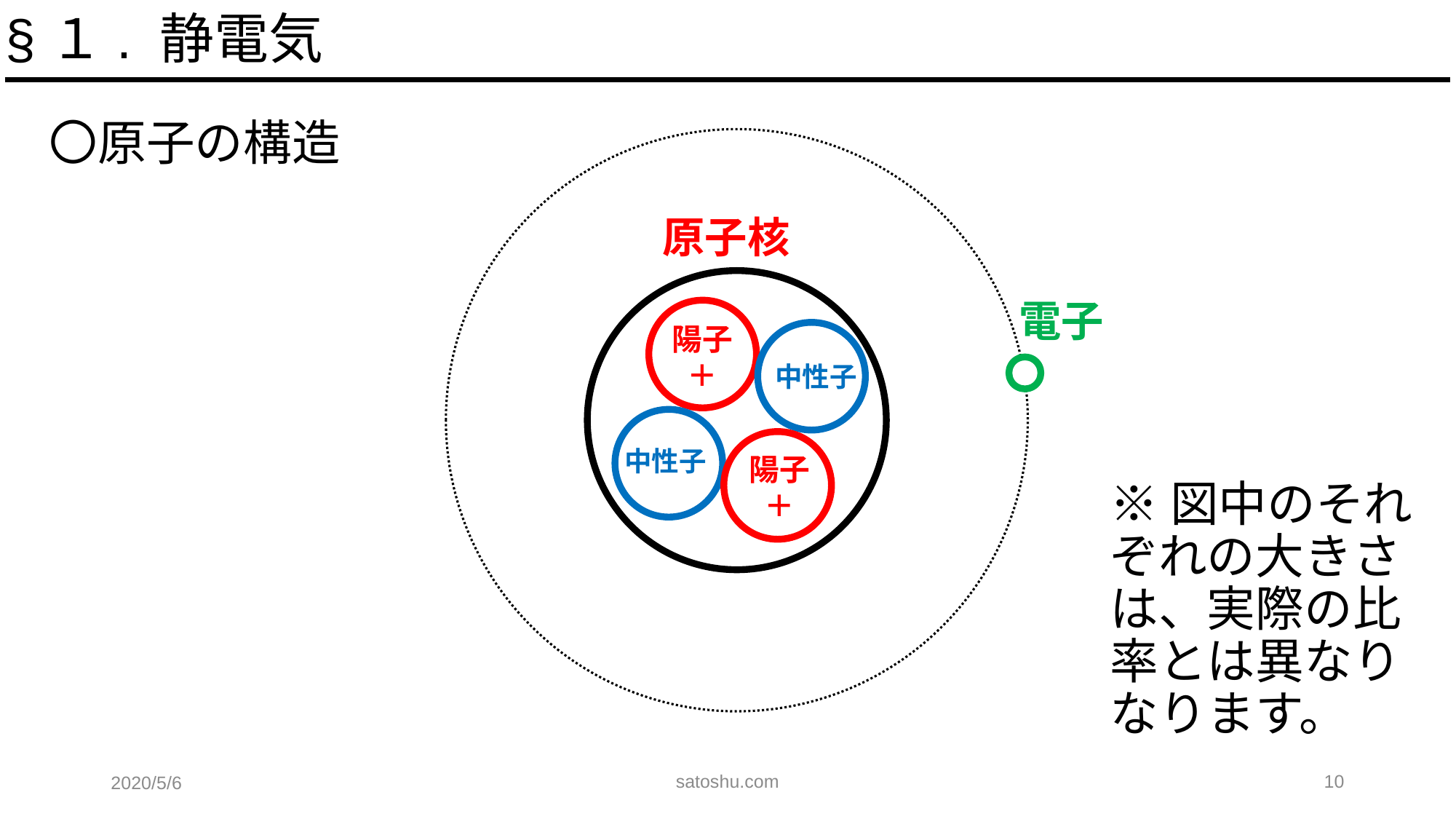

§１. 静電気
〇原子の構造

原子核

電子

陽子
＋

中性子

中性子
陽子
＋
※図中のそれぞれの大きさは、実際の比率とは異なりなります。
satoshu.com
10
2020/5/6